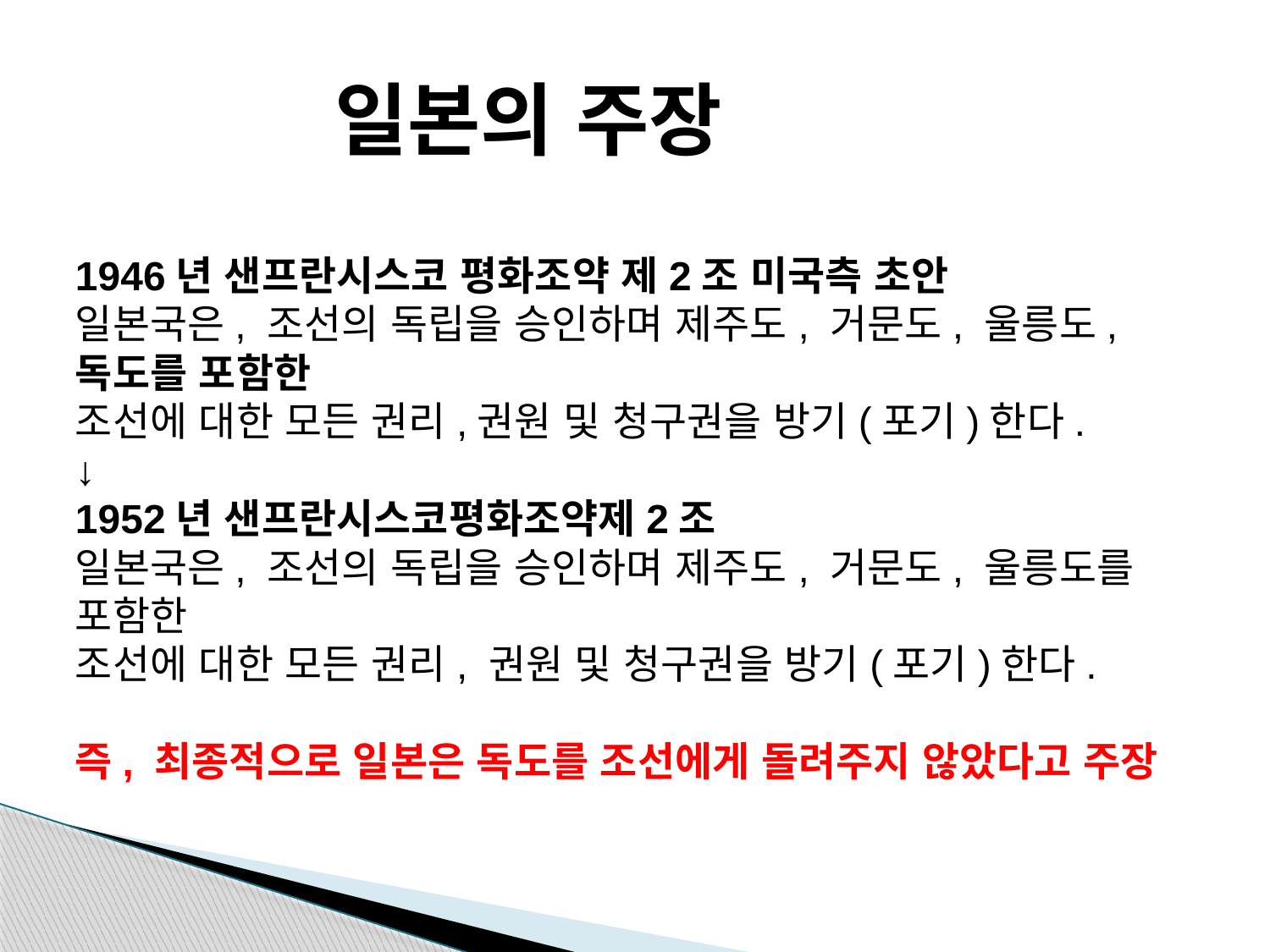

# 일본의 주장
1946년 샌프란시스코 평화조약 제2조 미국측 초안
일본국은, 조선의 독립을 승인하며 제주도, 거문도, 울릉도, 독도를 포함한
조선에 대한 모든 권리,권원 및 청구권을 방기(포기)한다.
↓
1952년 샌프란시스코평화조약제2조
일본국은, 조선의 독립을 승인하며 제주도, 거문도, 울릉도를 포함한
조선에 대한 모든 권리, 권원 및 청구권을 방기(포기)한다.

즉, 최종적으로 일본은 독도를 조선에게 돌려주지 않았다고 주장